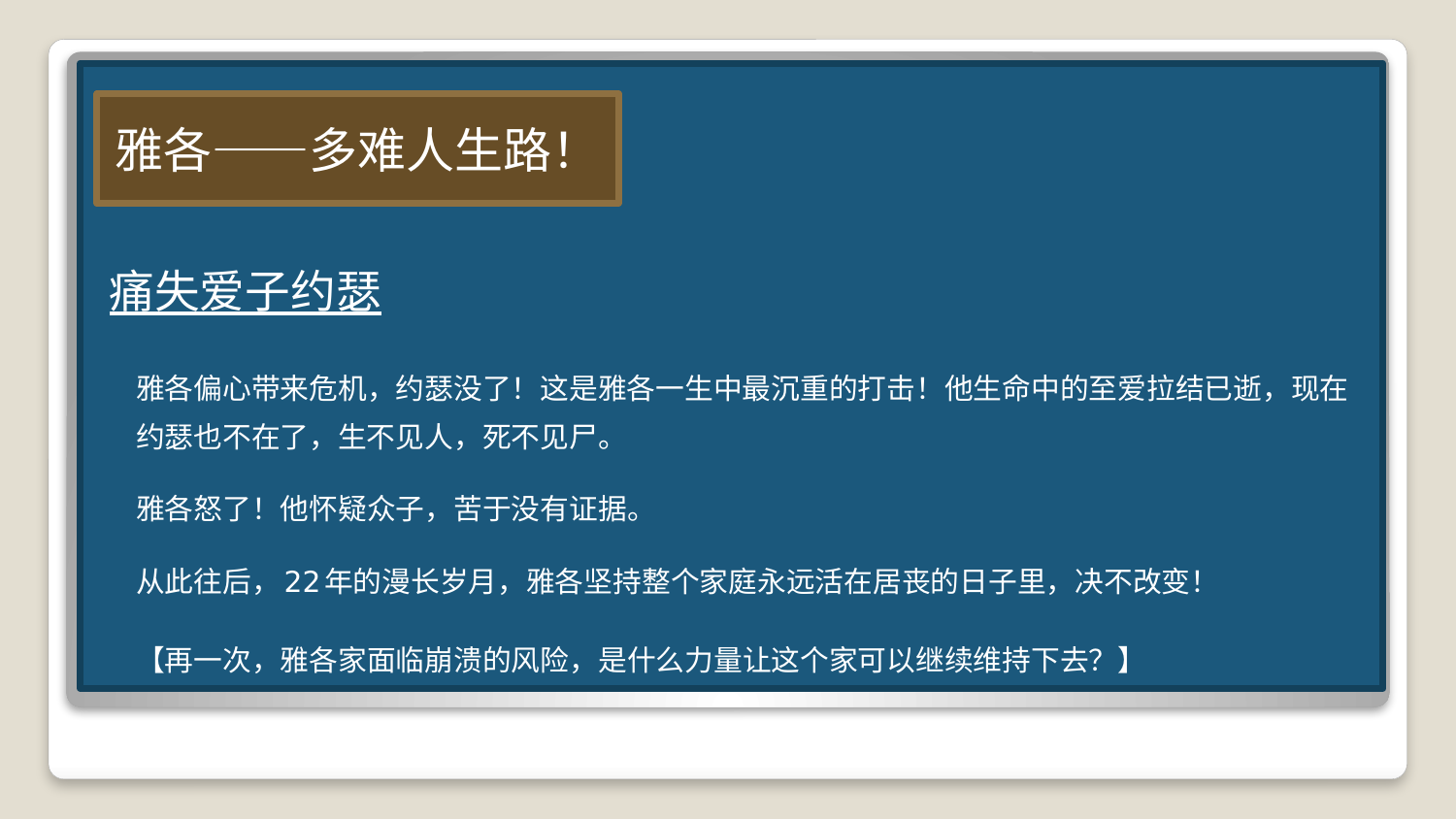

痛失爱子约瑟

雅各偏心带来危机，约瑟没了！这是雅各一生中最沉重的打击！他生命中的至爱拉结已逝，现在约瑟也不在了，生不见人，死不见尸。

雅各怒了！他怀疑众子，苦于没有证据。

从此往后，22年的漫长岁月，雅各坚持整个家庭永远活在居丧的日子里，决不改变！

【再一次，雅各家面临崩溃的风险，是什么力量让这个家可以继续维持下去？】

雅各——多难人生路！